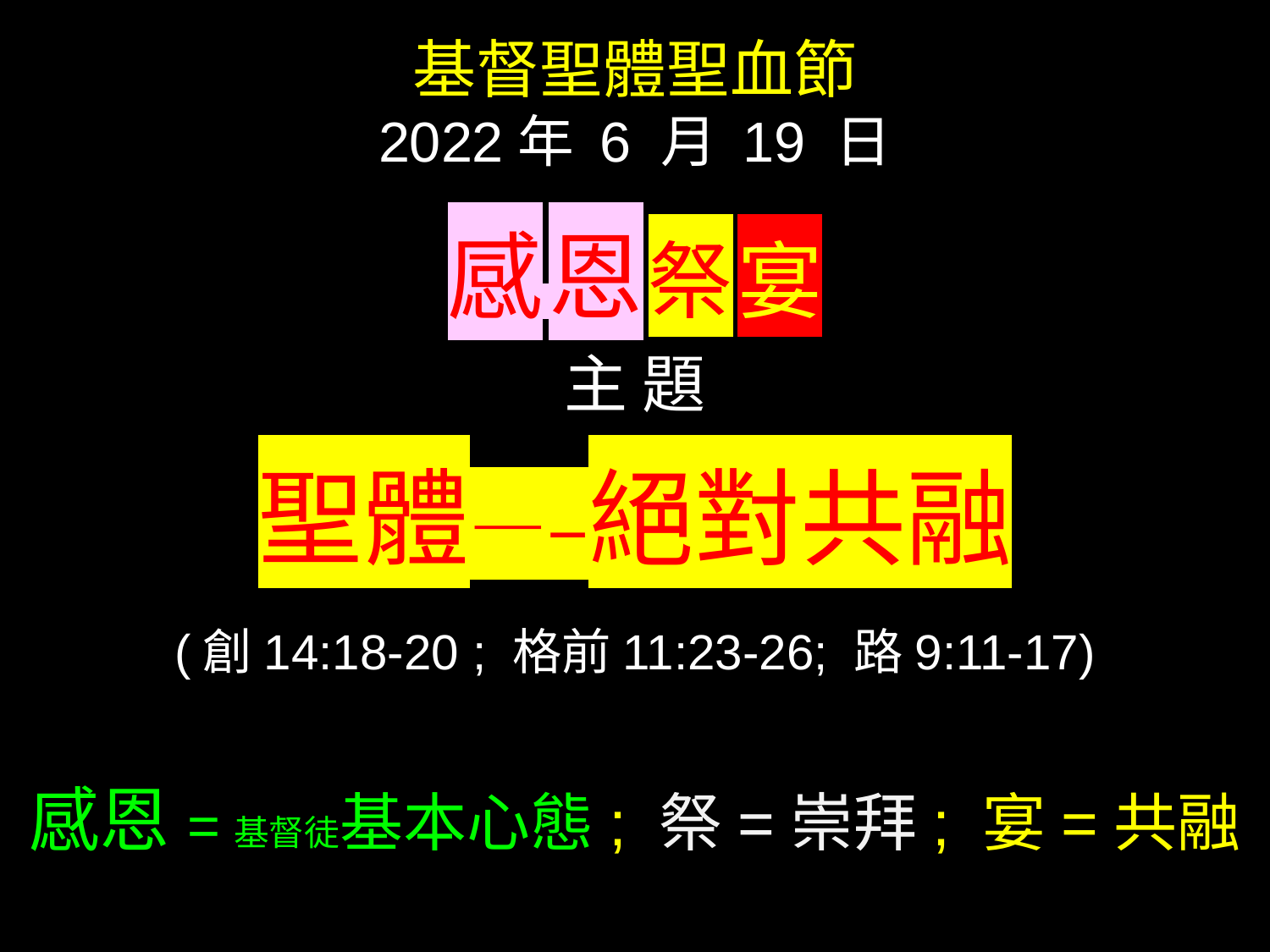

基督聖體聖血節
2022年 6 月 19 日

感 恩 祭 宴

主 題
聖體—–絕對共融
(創14:18-20 ; 格前11:23-26; 路9:11-17)

感恩=基督徒基本心態; 祭=崇拜; 宴=共融